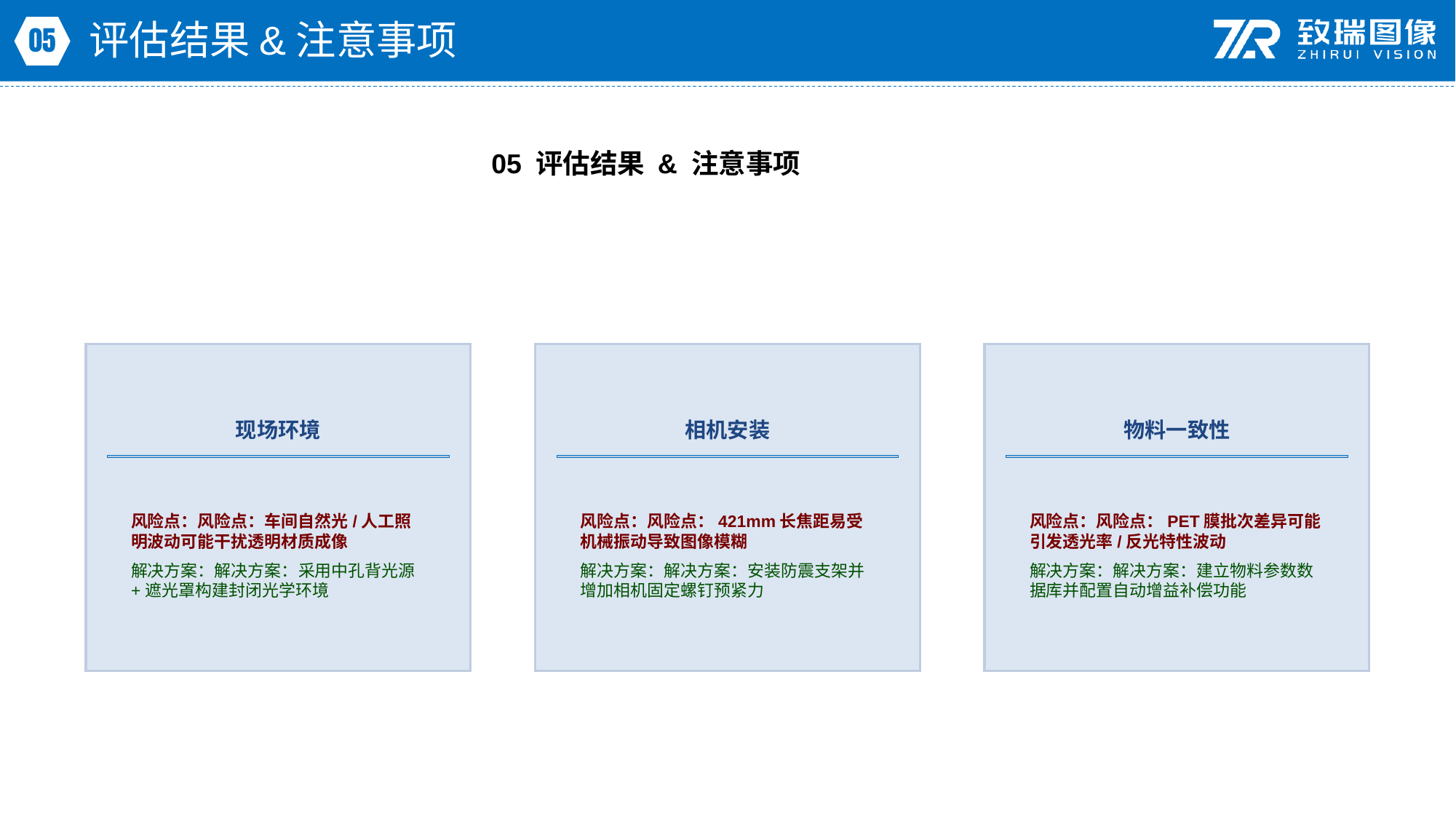

评估结果&注意事项
05

05 评估结果 & 注意事项

现场环境

相机安装

物料一致性

风险点：风险点：车间自然光/人工照明波动可能干扰透明材质成像
解决方案：解决方案：采用中孔背光源+遮光罩构建封闭光学环境

风险点：风险点：421mm长焦距易受机械振动导致图像模糊
解决方案：解决方案：安装防震支架并增加相机固定螺钉预紧力

风险点：风险点：PET膜批次差异可能引发透光率/反光特性波动
解决方案：解决方案：建立物料参数数据库并配置自动增益补偿功能